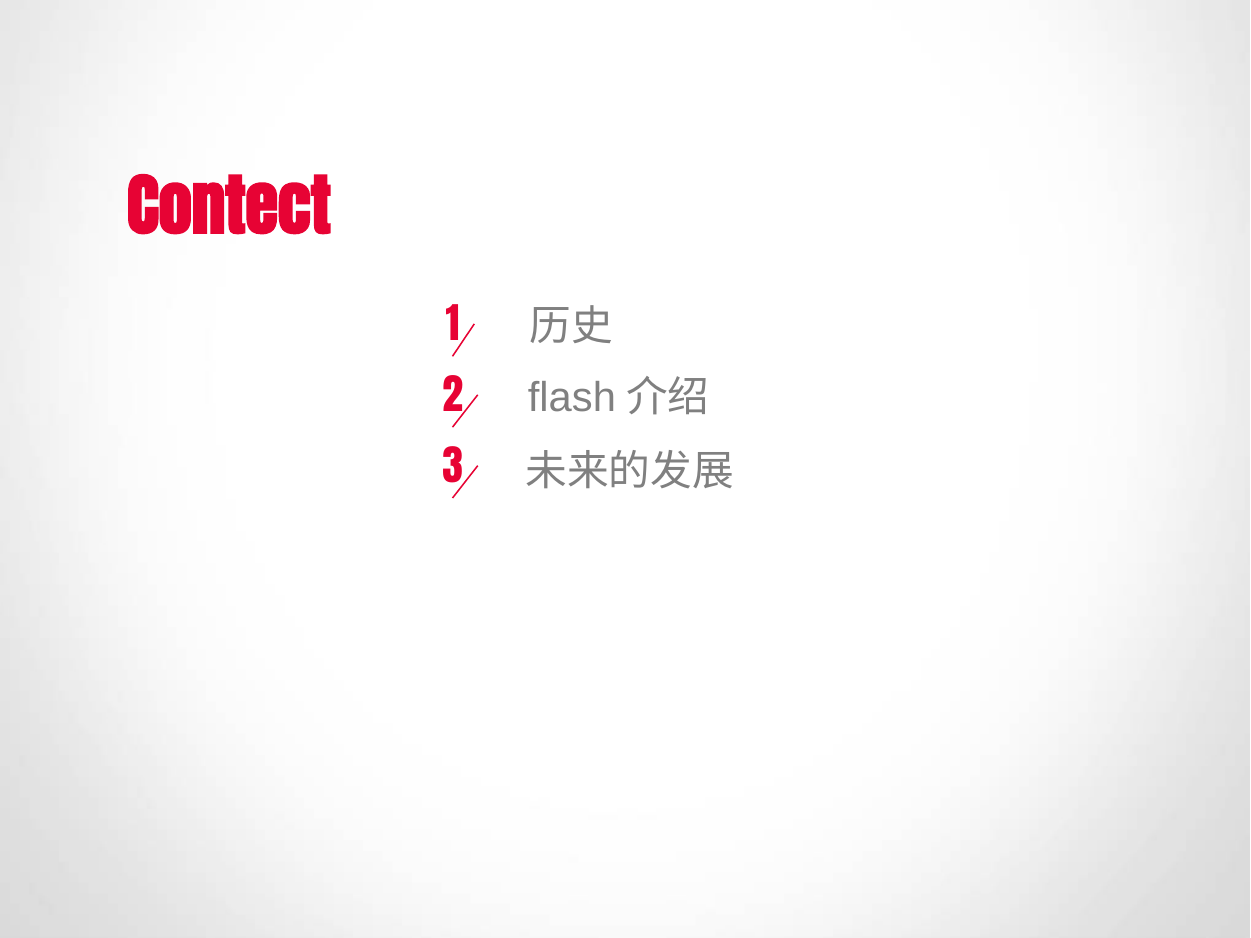

Contect
1
历史
2
flash介绍
3
未来的发展